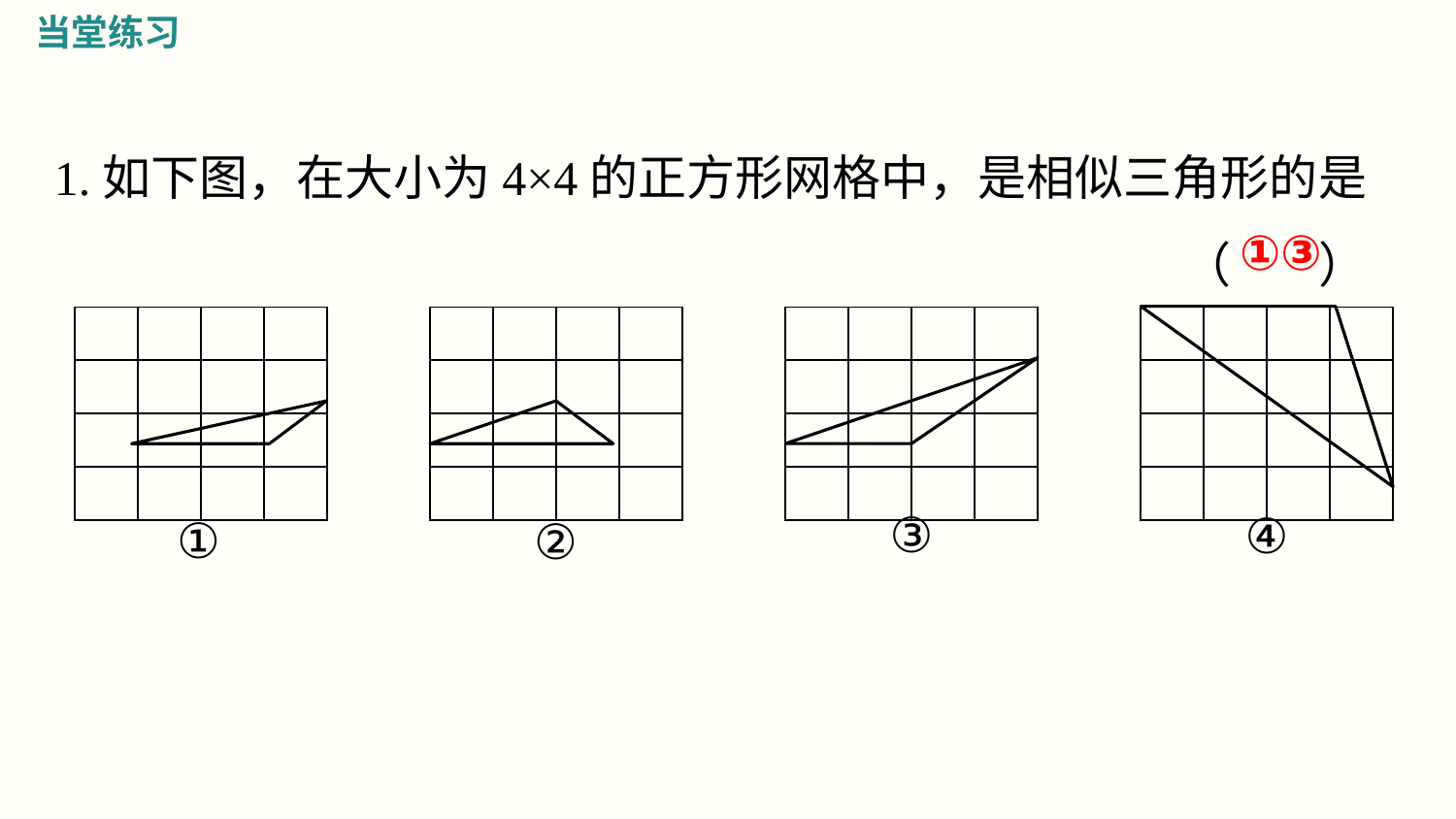

当堂练习
1.如下图，在大小为4×4的正方形网格中，是相似三角形的是
（        ）
①③

|  |  |  |  |
| --- | --- | --- | --- |
|  |  |  |  |
|  |  |  |  |
|  |  |  |  |
|  |  |  |  |
| --- | --- | --- | --- |
|  |  |  |  |
|  |  |  |  |
|  |  |  |  |
|  |  |  |  |
| --- | --- | --- | --- |
|  |  |  |  |
|  |  |  |  |
|  |  |  |  |
|  |  |  |  |
| --- | --- | --- | --- |
|  |  |  |  |
|  |  |  |  |
|  |  |  |  |

③
④
①
②